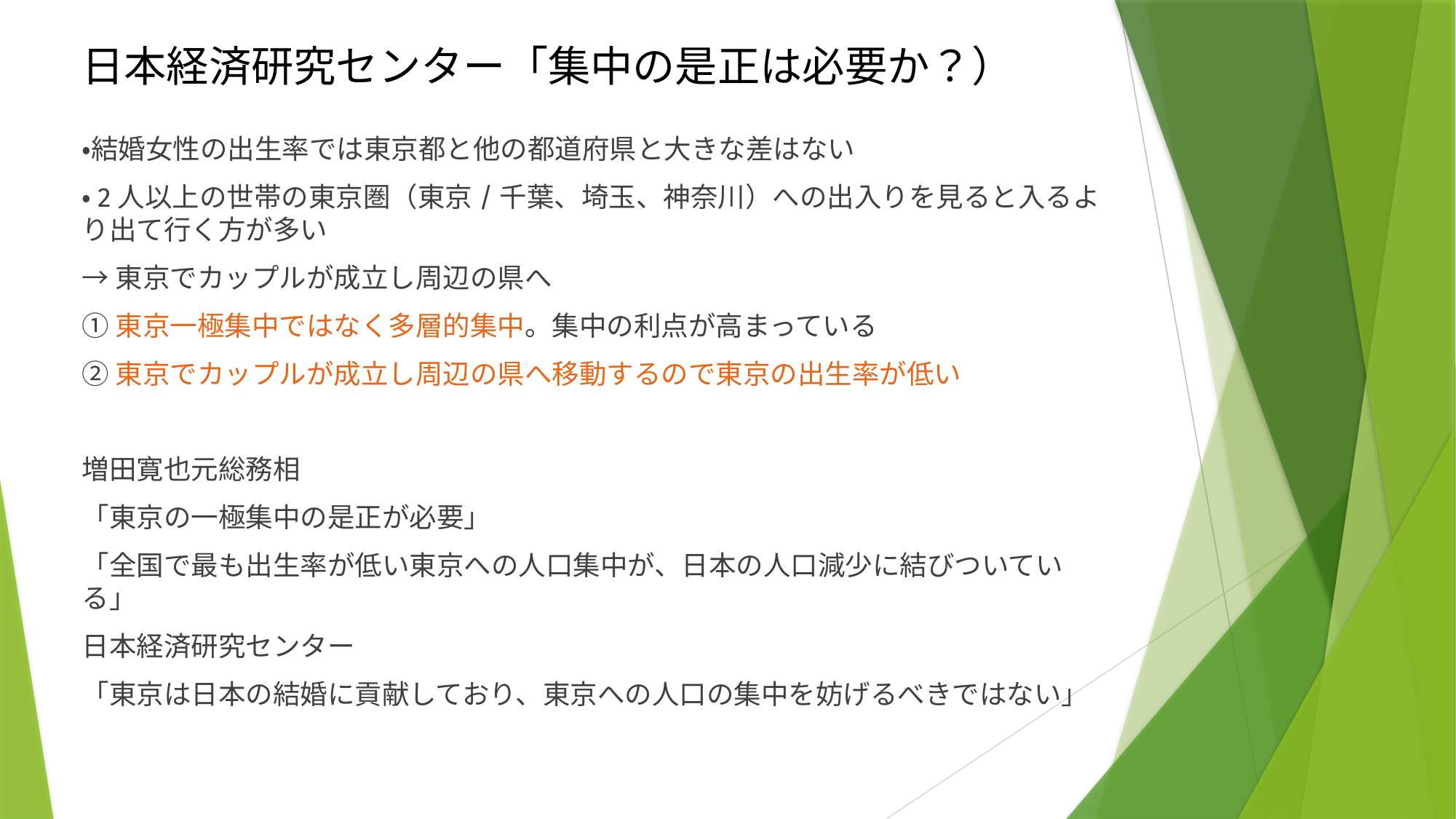

# 日本経済研究センター「集中の是正は必要か？）
・結婚女性の出生率では東京都と他の都道府県と大きな差はない
・2人以上の世帯の東京圏（東京/千葉、埼玉、神奈川）への出入りを見ると入るより出て行く方が多い
→東京でカップルが成立し周辺の県へ
①東京一極集中ではなく多層的集中。集中の利点が高まっている
②東京でカップルが成立し周辺の県へ移動するので東京の出生率が低い

増田寛也元総務相
「東京の一極集中の是正が必要」
「全国で最も出生率が低い東京への人口集中が、日本の人口減少に結びついている」
日本経済研究センター
「東京は日本の結婚に貢献しており、東京への人口の集中を妨げるべきではない」